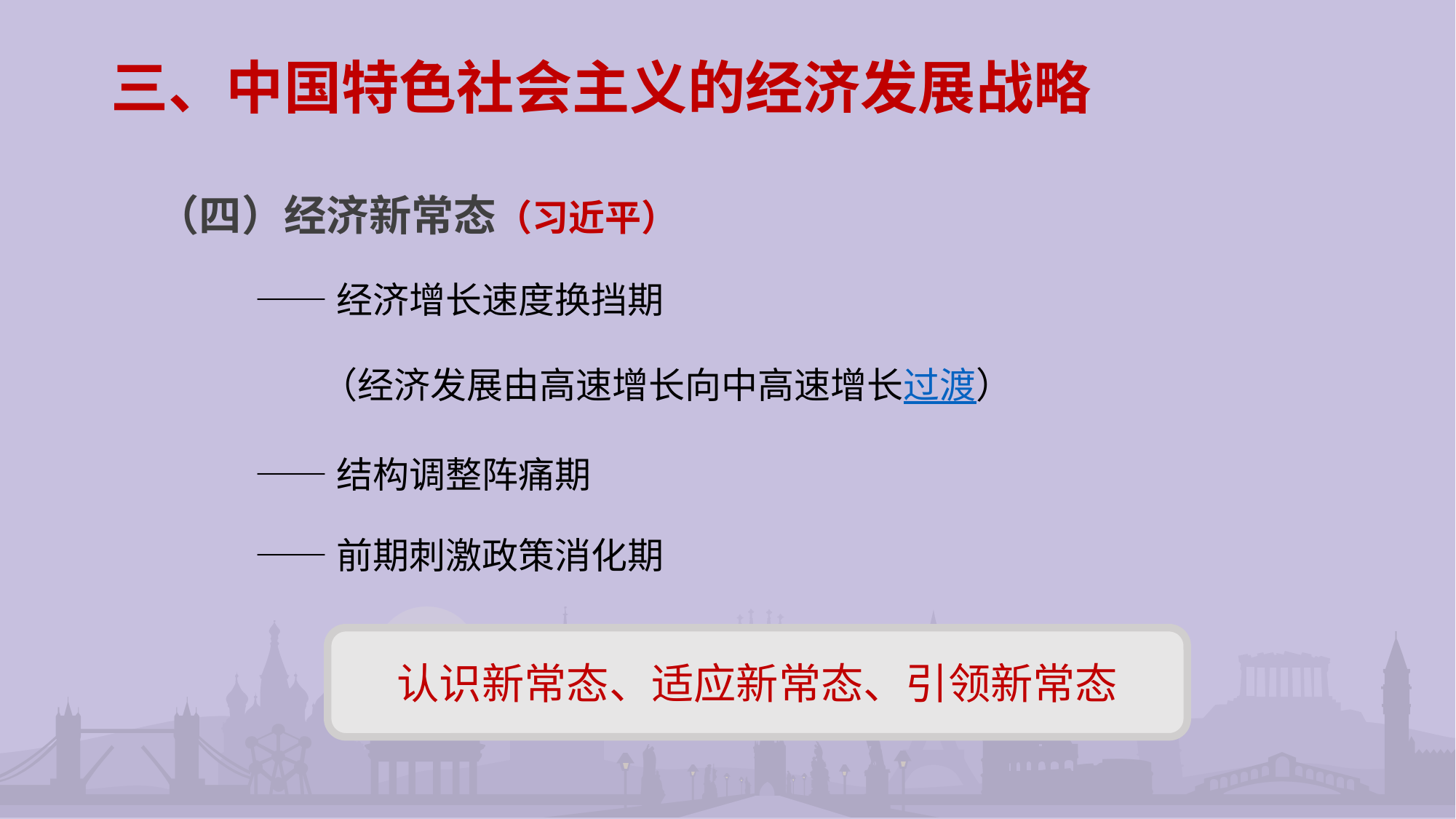

# 三、中国特色社会主义的经济发展战略
（四）经济新常态（习近平）
            ——经济增长速度换挡期
                   （经济发展由高速增长向中高速增长过渡）
            ——结构调整阵痛期
            ——前期刺激政策消化期

认识新常态、适应新常态、引领新常态